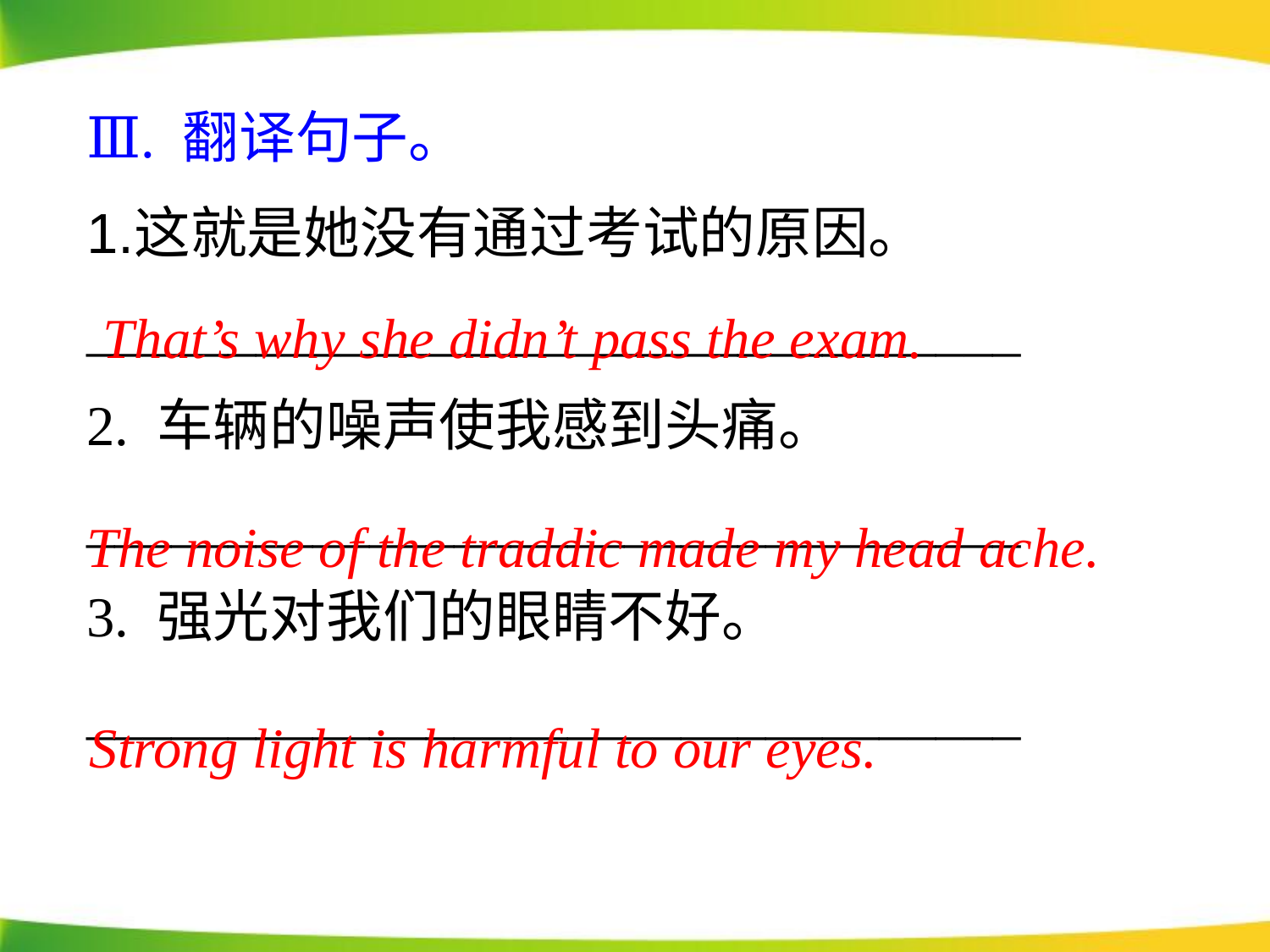

Ⅲ. 翻译句子。
这就是她没有通过考试的原因。
_________________________________
2. 车辆的噪声使我感到头痛。
_________________________________
3. 强光对我们的眼睛不好。
_________________________________
That’s why she didn’t pass the exam.
The noise of the traddic made my head ache.
Strong light is harmful to our eyes.